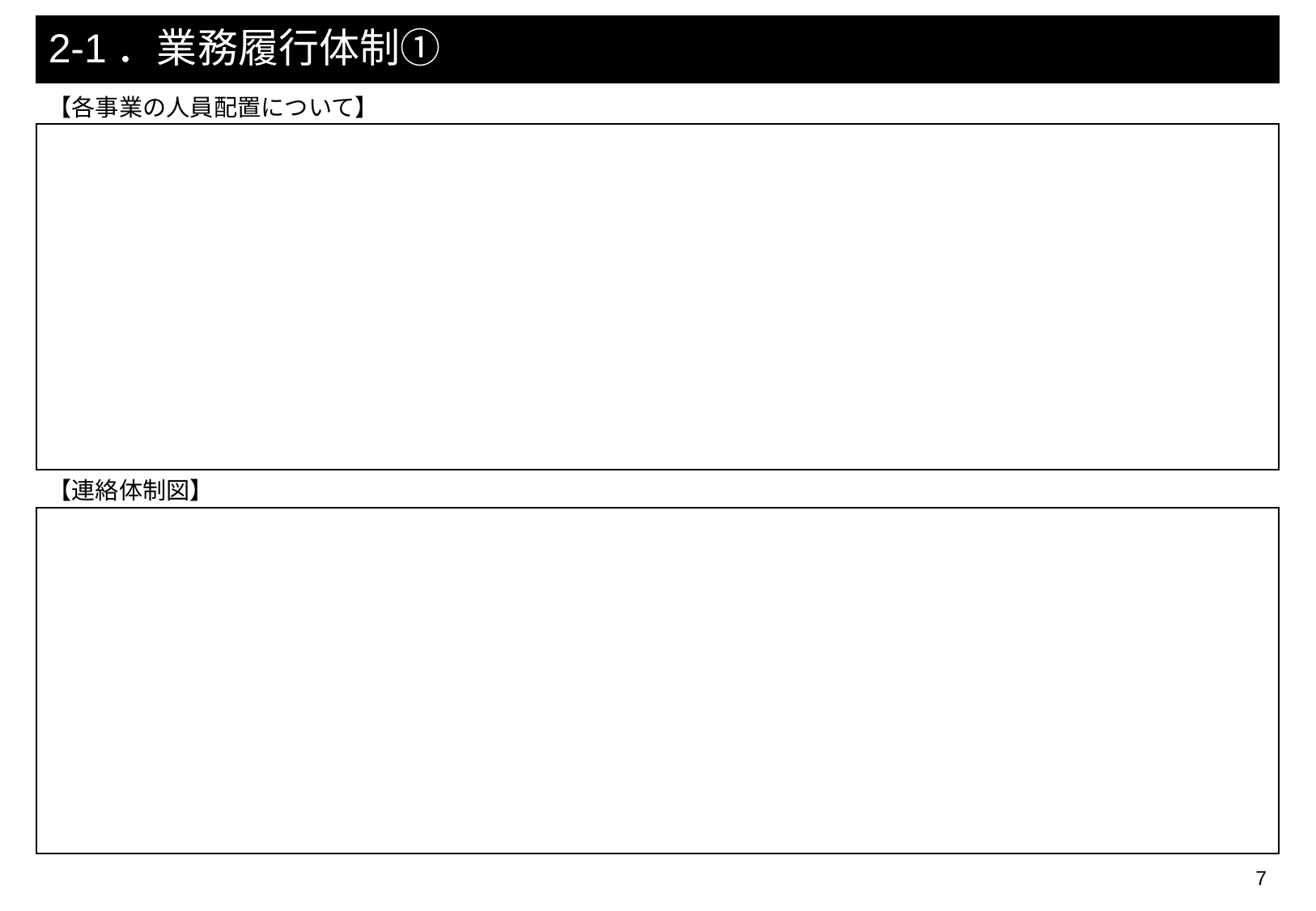

# 2-1．業務履行体制①
【各事業の人員配置について】
|  |
| --- |
【連絡体制図】
|  |
| --- |
7